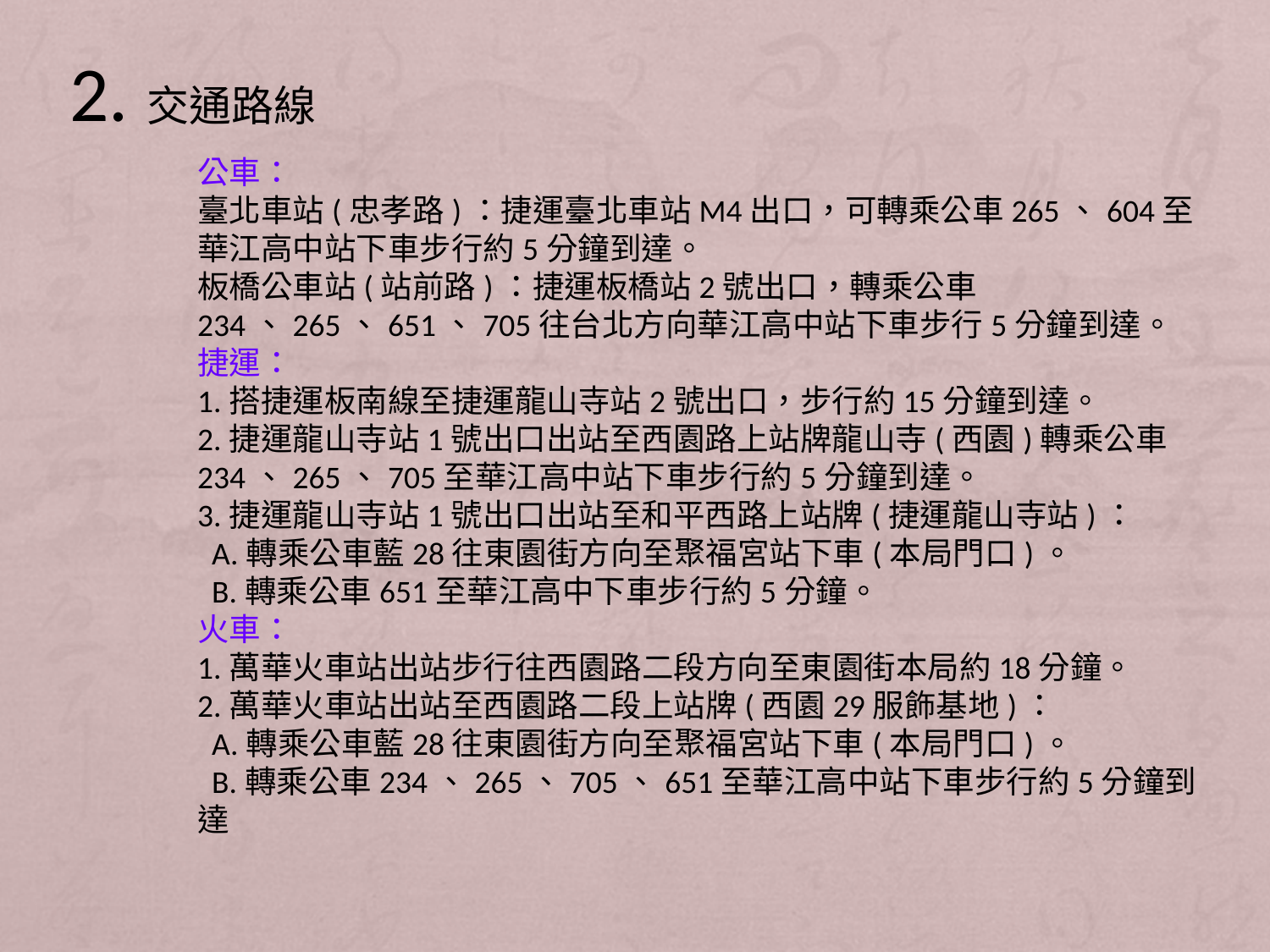

2.交通路線
公車：
臺北車站(忠孝路)：捷運臺北車站M4出口，可轉乘公車265、604至華江高中站下車步行約5分鐘到達。
板橋公車站(站前路)：捷運板橋站2號出口，轉乘公車234、265、651、705往台北方向華江高中站下車步行5分鐘到達。
捷運：
1.搭捷運板南線至捷運龍山寺站2號出口，步行約15分鐘到達。
2.捷運龍山寺站1號出口出站至西園路上站牌龍山寺(西園)轉乘公車234、265、705至華江高中站下車步行約5分鐘到達。
3.捷運龍山寺站1號出口出站至和平西路上站牌(捷運龍山寺站)：
  A.轉乘公車藍28往東園街方向至聚福宮站下車(本局門口)。
  B.轉乘公車651至華江高中下車步行約5分鐘。
火車：
1.萬華火車站出站步行往西園路二段方向至東園街本局約18分鐘。
2.萬華火車站出站至西園路二段上站牌(西園29服飾基地)：
  A.轉乘公車藍28往東園街方向至聚福宮站下車(本局門口)。
  B.轉乘公車234、265、705、651至華江高中站下車步行約5分鐘到達